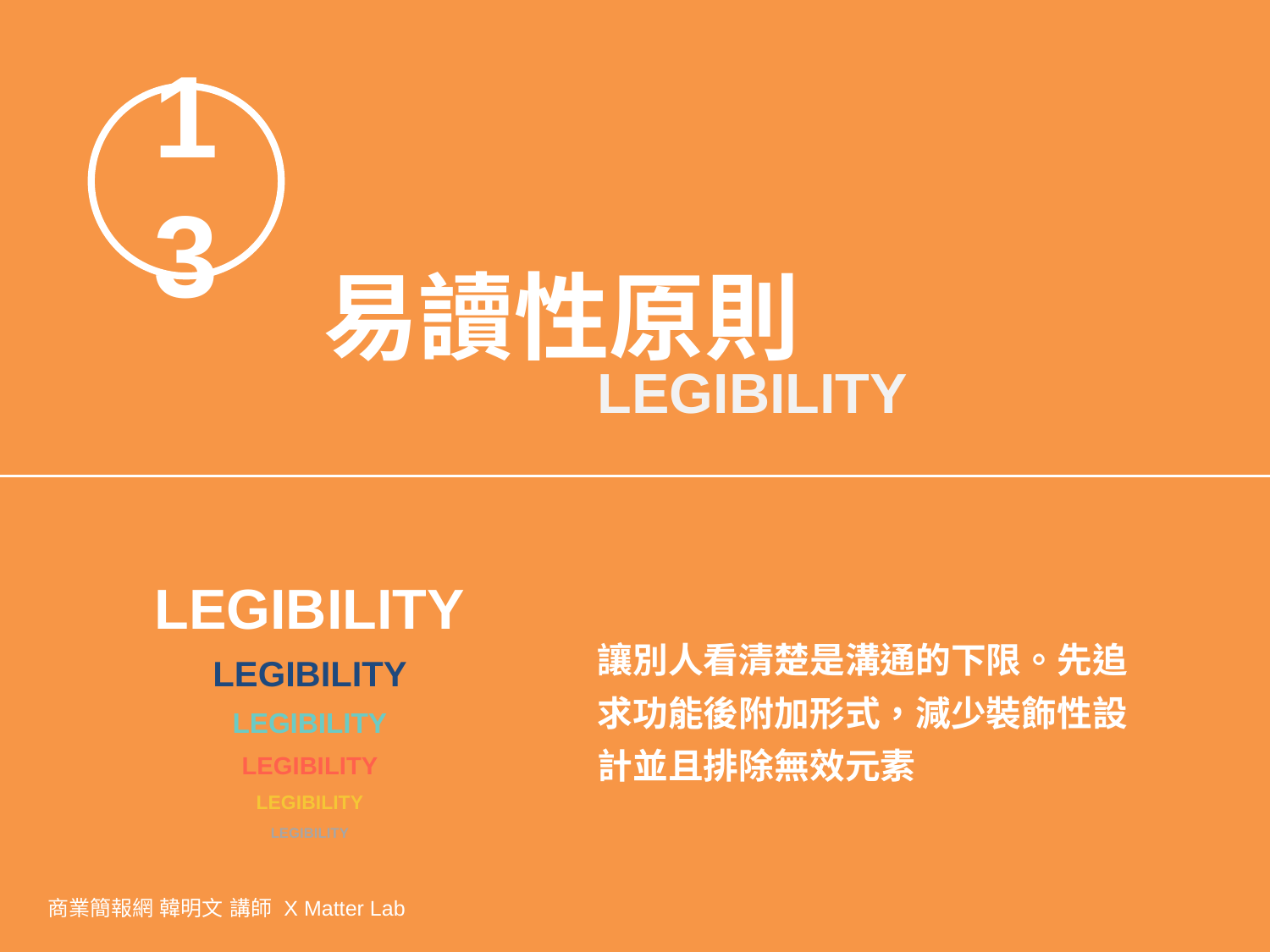

13
易讀性原則
LEGIBILITY
LEGIBILITY
讓別人看清楚是溝通的下限。先追求功能後附加形式，減少裝飾性設計並且排除無效元素
LEGIBILITY
LEGIBILITY
LEGIBILITY
LEGIBILITY
LEGIBILITY
商業簡報網 韓明文 講師 X Matter Lab